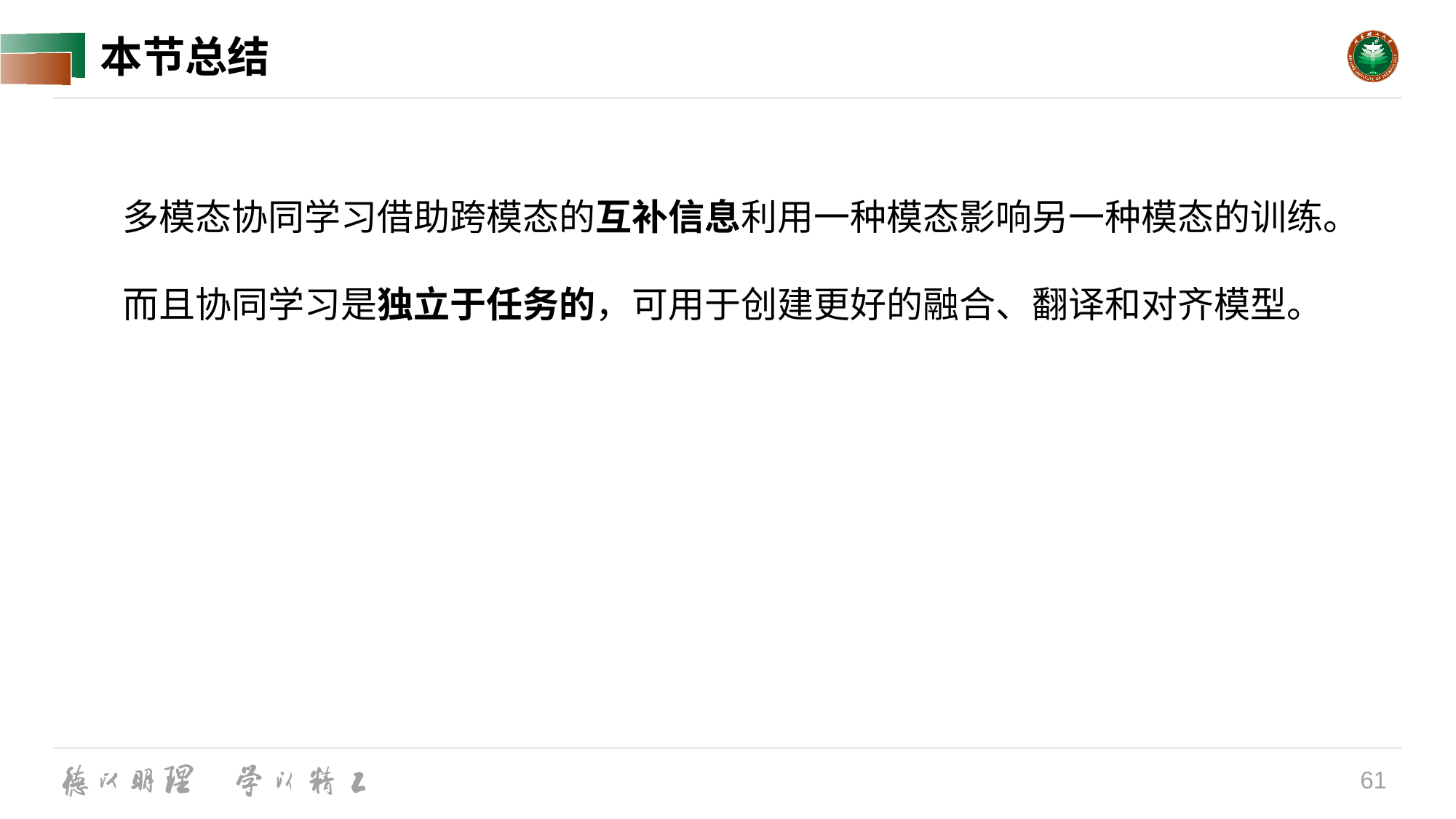

# 本节总结
多模态协同学习借助跨模态的互补信息利用一种模态影响另一种模态的训练。

而且协同学习是独立于任务的，可用于创建更好的融合、翻译和对齐模型。